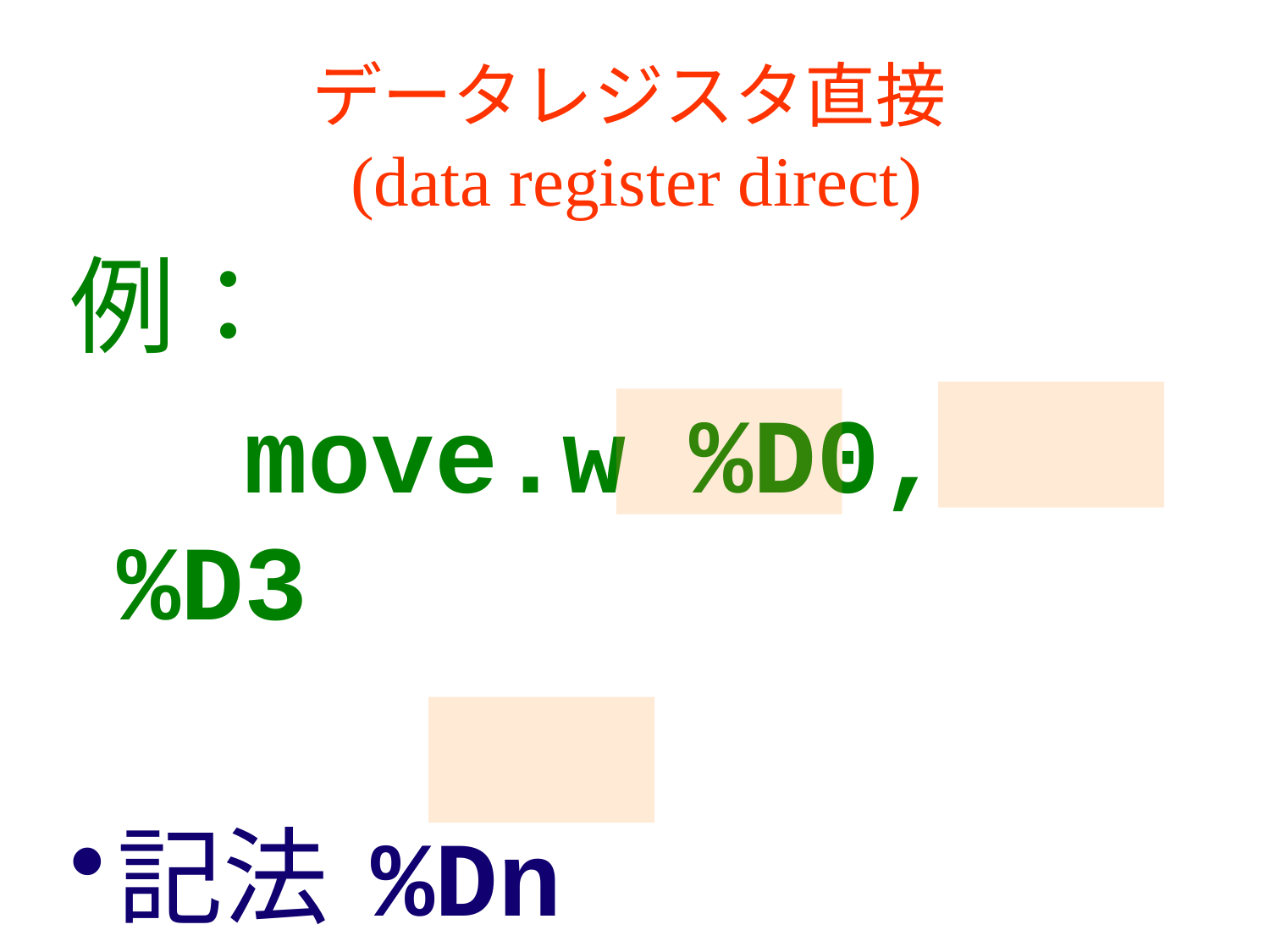

# データレジスタ直接 (data register direct)
例：
		move.w %D0, %D3

記法	%Dn